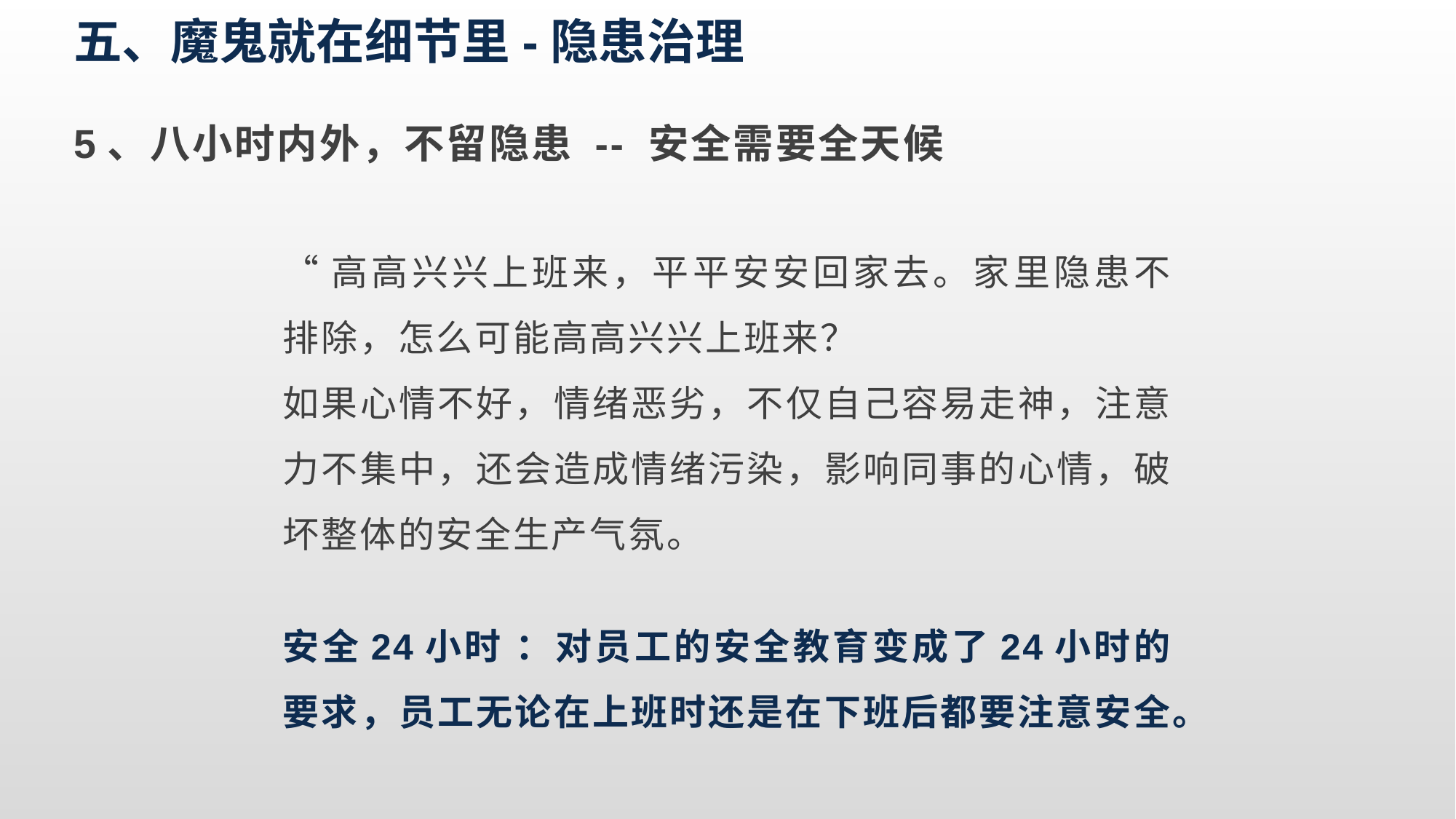

五、魔鬼就在细节里-隐患治理
5、八小时内外，不留隐患 -- 安全需要全天候
“高高兴兴上班来，平平安安回家去。家里隐患不排除，怎么可能高高兴兴上班来？
如果心情不好，情绪恶劣，不仅自己容易走神，注意力不集中，还会造成情绪污染，影响同事的心情，破坏整体的安全生产气氛。
安全24小时 ：对员工的安全教育变成了24小时的要求，员工无论在上班时还是在下班后都要注意安全。